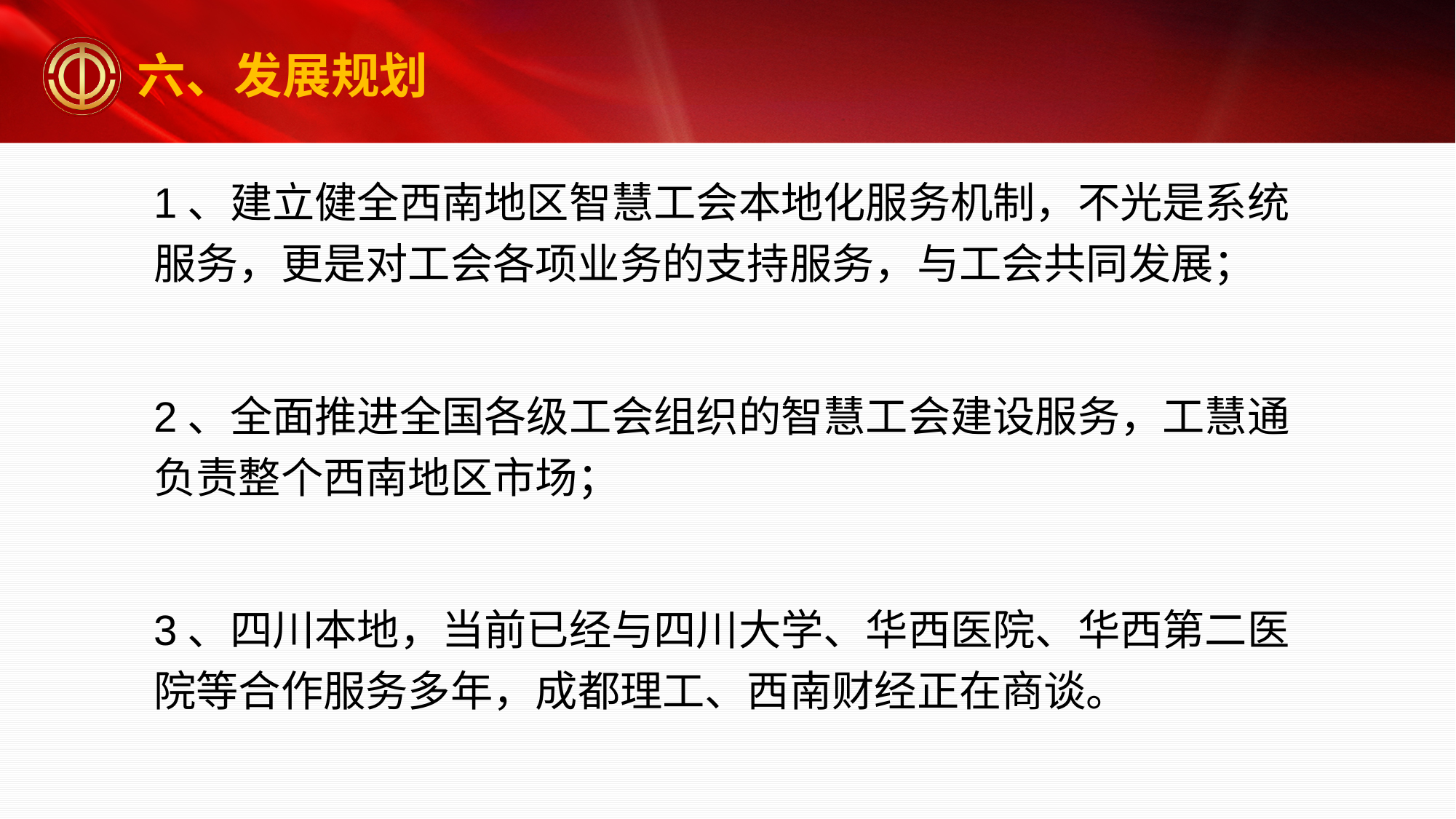

六、发展规划
1、建立健全西南地区智慧工会本地化服务机制，不光是系统服务，更是对工会各项业务的支持服务，与工会共同发展；

2、全面推进全国各级工会组织的智慧工会建设服务，工慧通负责整个西南地区市场；

3、四川本地，当前已经与四川大学、华西医院、华西第二医院等合作服务多年，成都理工、西南财经正在商谈。